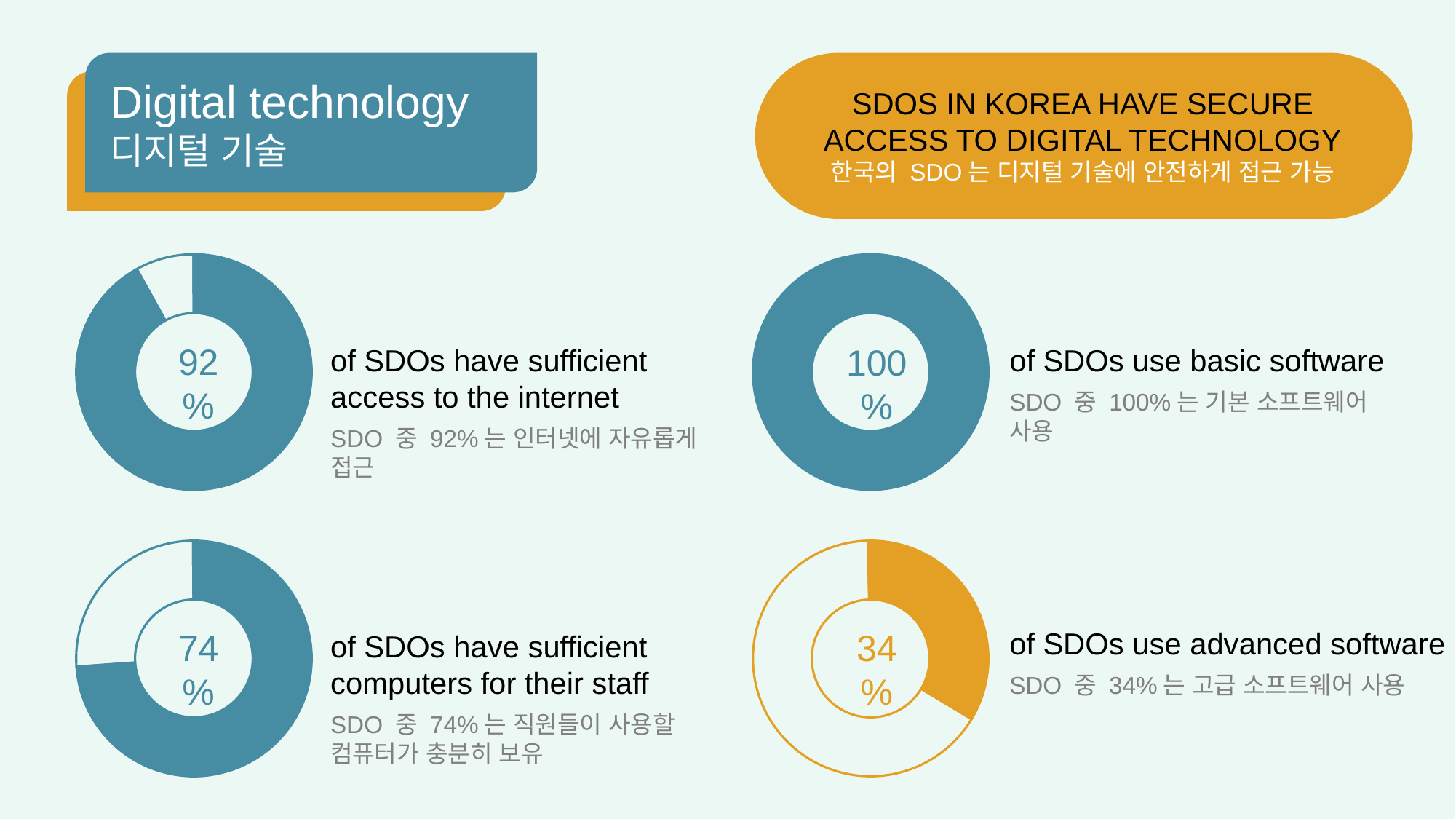

SDOs in Korea have secure access to digital technology
한국의 SDO는 디지털 기술에 안전하게 접근 가능
Digital technology
디지털 기술

### Chart

| Category | Sales |
|---|---|
| 1st Qtr | 8.0 |
| 2nd Qtr | 92.0 |

### Chart

| Category | Sales |
|---|---|
| 1st Qtr | 0.0 |
| 2nd Qtr | 100.0 |
92%
100%
of SDOs have sufficient access to the internet
SDO 중 92%는 인터넷에 자유롭게 접근
of SDOs use basic software
SDO 중 100%는 기본 소프트웨어 사용

### Chart

| Category | Sales |
|---|---|
| 1st Qtr | 26.0 |
| 2nd Qtr | 74.0 |

### Chart

| Category | Sales |
|---|---|
| 1st Qtr | 66.0 |
| 2nd Qtr | 34.0 |
of SDOs use advanced software
SDO 중 34%는 고급 소프트웨어 사용
74%
34%
of SDOs have sufficient computers for their staff
SDO 중 74%는 직원들이 사용할 컴퓨터가 충분히 보유